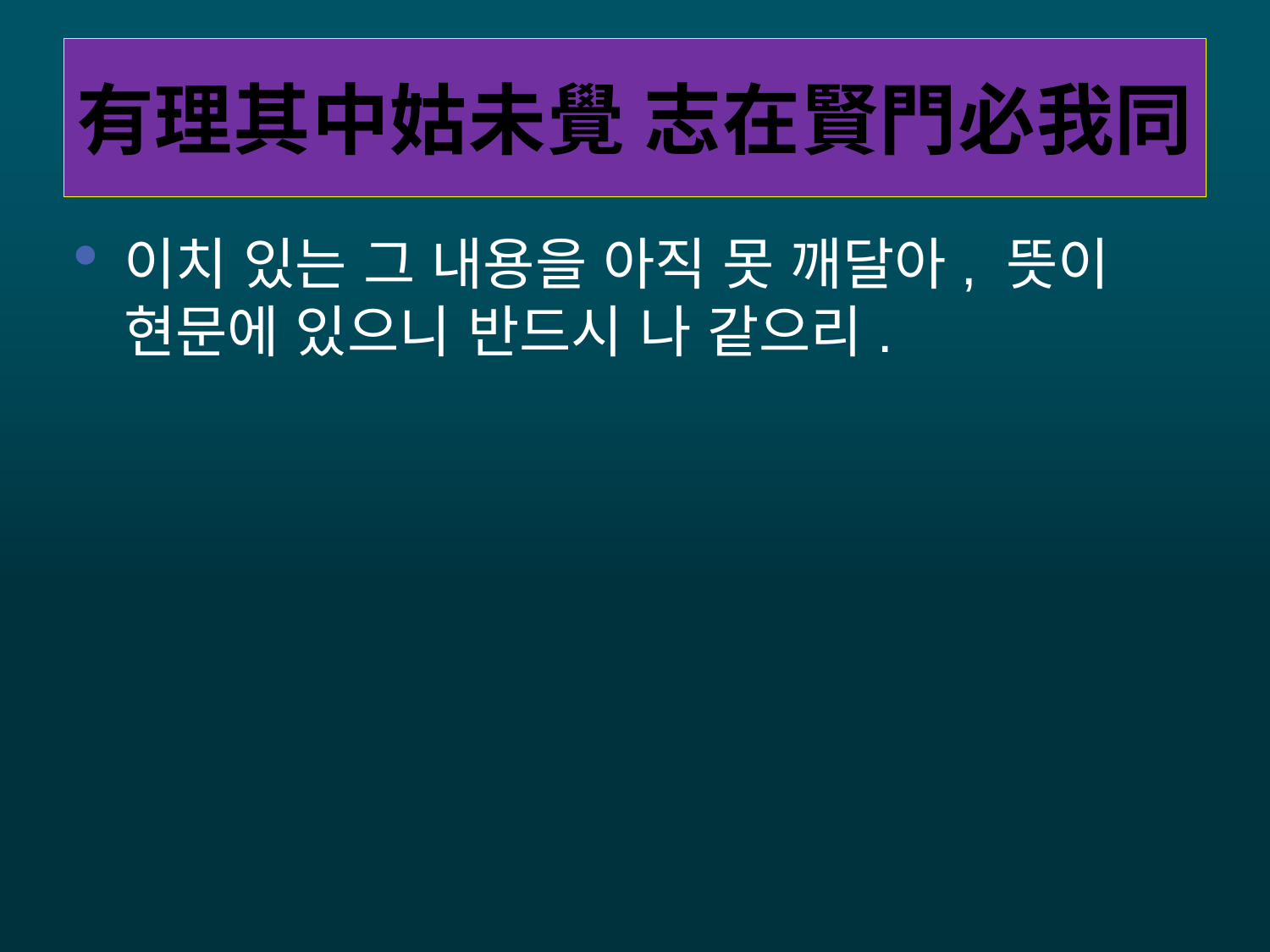

# 有理其中姑未覺 志在賢門必我同
이치 있는 그 내용을 아직 못 깨달아, 뜻이 현문에 있으니 반드시 나 같으리.